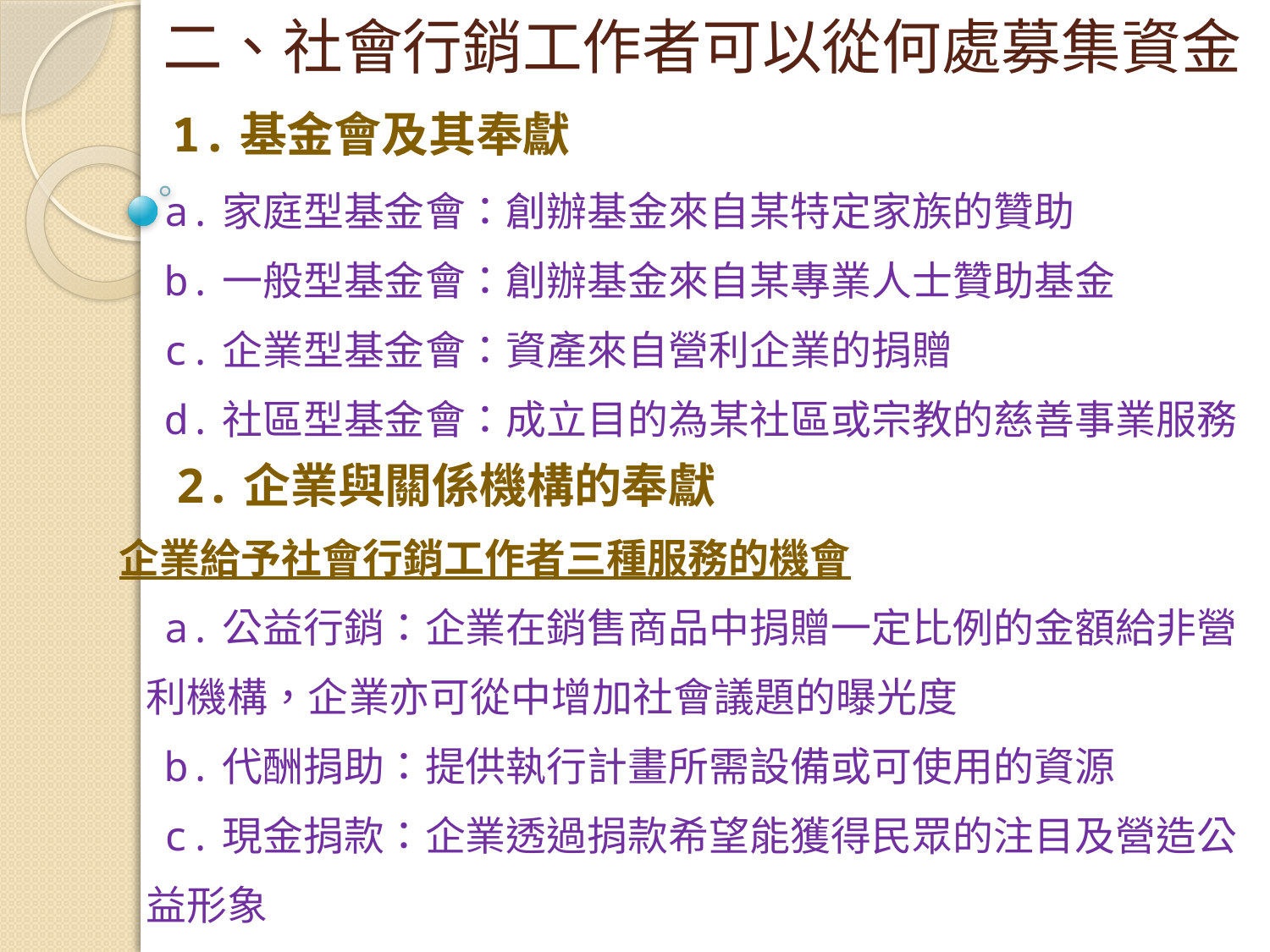

# 二、社會行銷工作者可以從何處募集資金
  1.基金會及其奉獻
   a.家庭型基金會：創辦基金來自某特定家族的贊助
   b.一般型基金會：創辦基金來自某專業人士贊助基金
   c.企業型基金會：資產來自營利企業的捐贈
   d.社區型基金會：成立目的為某社區或宗教的慈善事業服務
   2.企業與關係機構的奉獻
  企業給予社會行銷工作者三種服務的機會
   a.公益行銷：企業在銷售商品中捐贈一定比例的金額給非營
     利機構，企業亦可從中增加社會議題的曝光度
   b.代酬捐助：提供執行計畫所需設備或可使用的資源
   c.現金捐款：企業透過捐款希望能獲得民眾的注目及營造公
     益形象